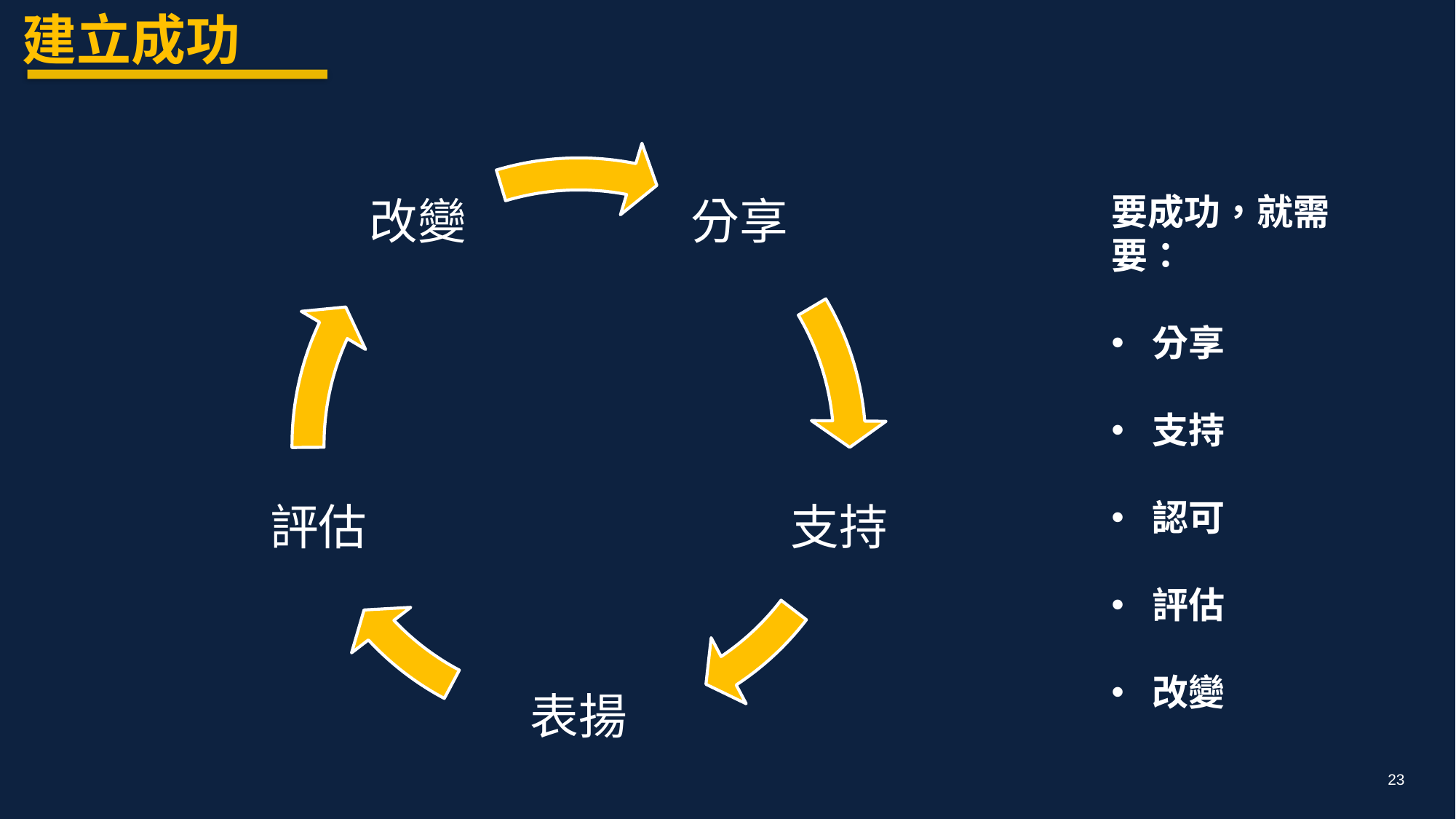

建立成功

分享
支持
表揚
評估
改變
要成功，就需要：

分享

支持

認可

評估

改變
23